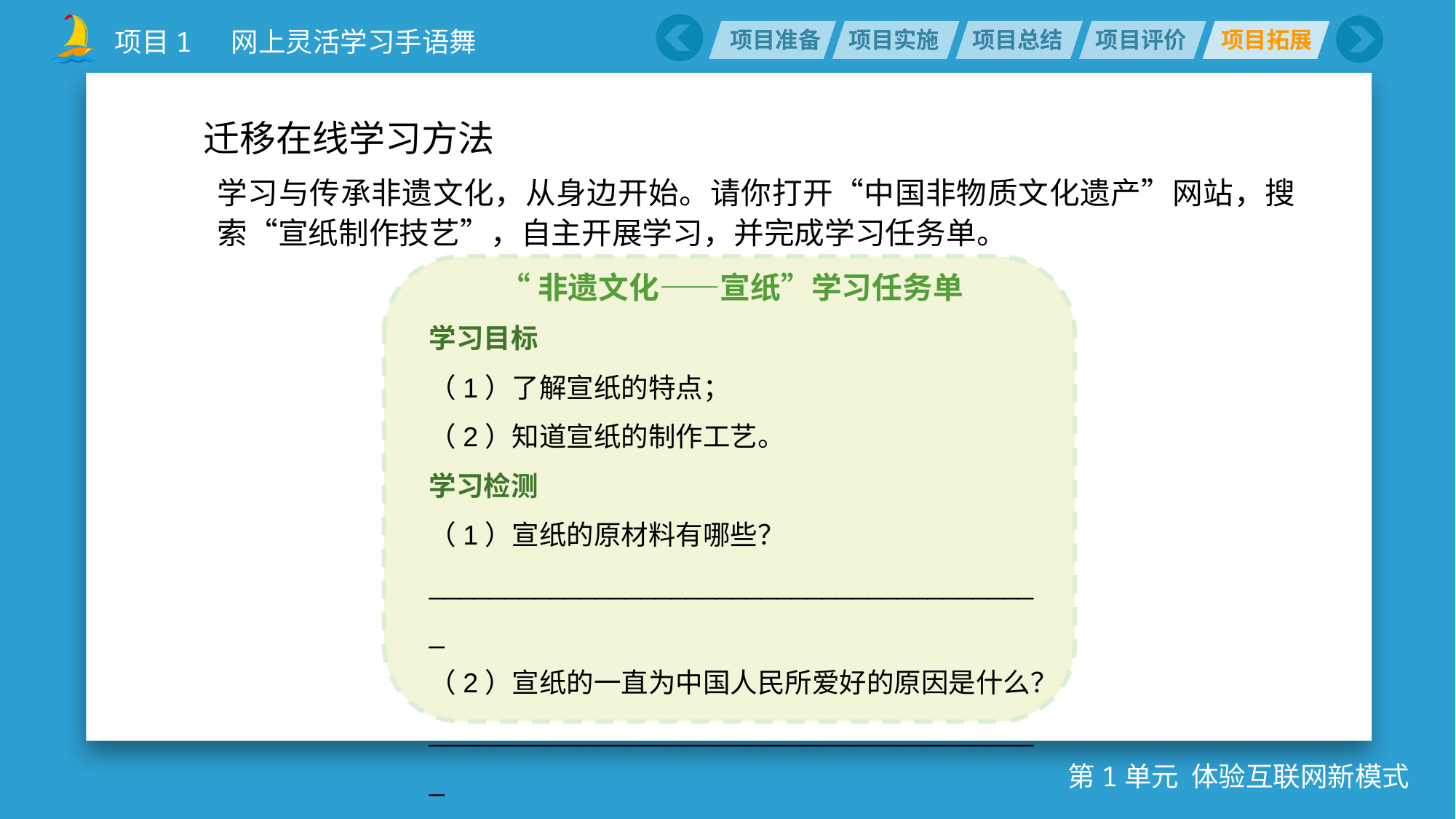

迁移在线学习方法
学习与传承非遗文化，从身边开始。请你打开“中国非物质文化遗产”网站，搜索“宣纸制作技艺”，自主开展学习，并完成学习任务单。

“非遗文化——宣纸”学习任务单
学习目标
（1）了解宣纸的特点；
（2）知道宣纸的制作工艺。
学习检测
（1）宣纸的原材料有哪些？_________________________________________
（2）宣纸的一直为中国人民所爱好的原因是什么？
_________________________________________